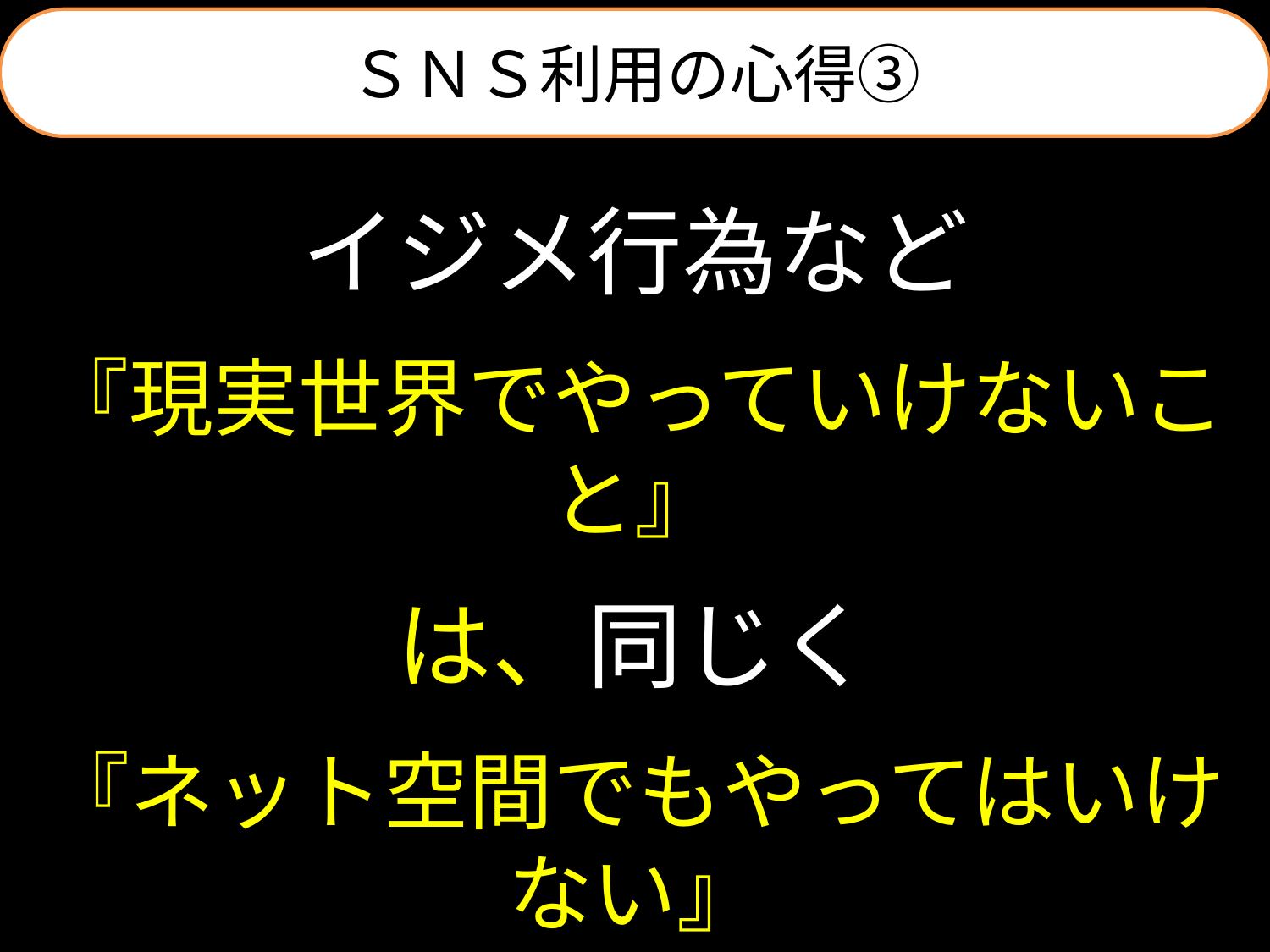

ＳＮＳ利用の心得③
イジメ行為など

『現実世界でやっていけないこと』

は、同じく

『ネット空間でもやってはいけない』

と心得よ！